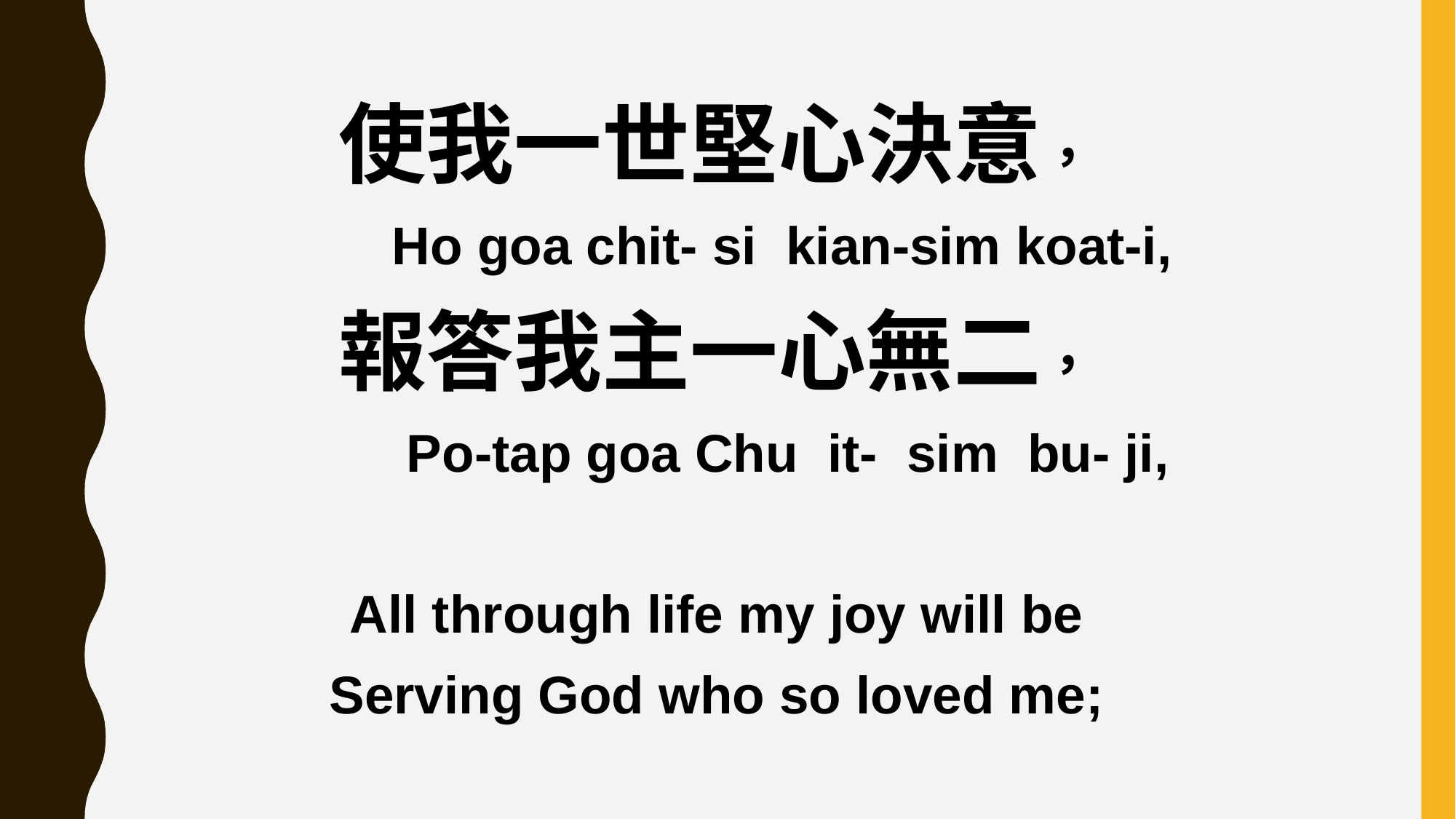

使我一世堅心決意，
               Ho goa chit- si  kian-sim koat-i,
報答我主一心無二，
                Po-tap goa Chu  it-  sim  bu- ji,

All through life my joy will be
Serving God who so loved me;